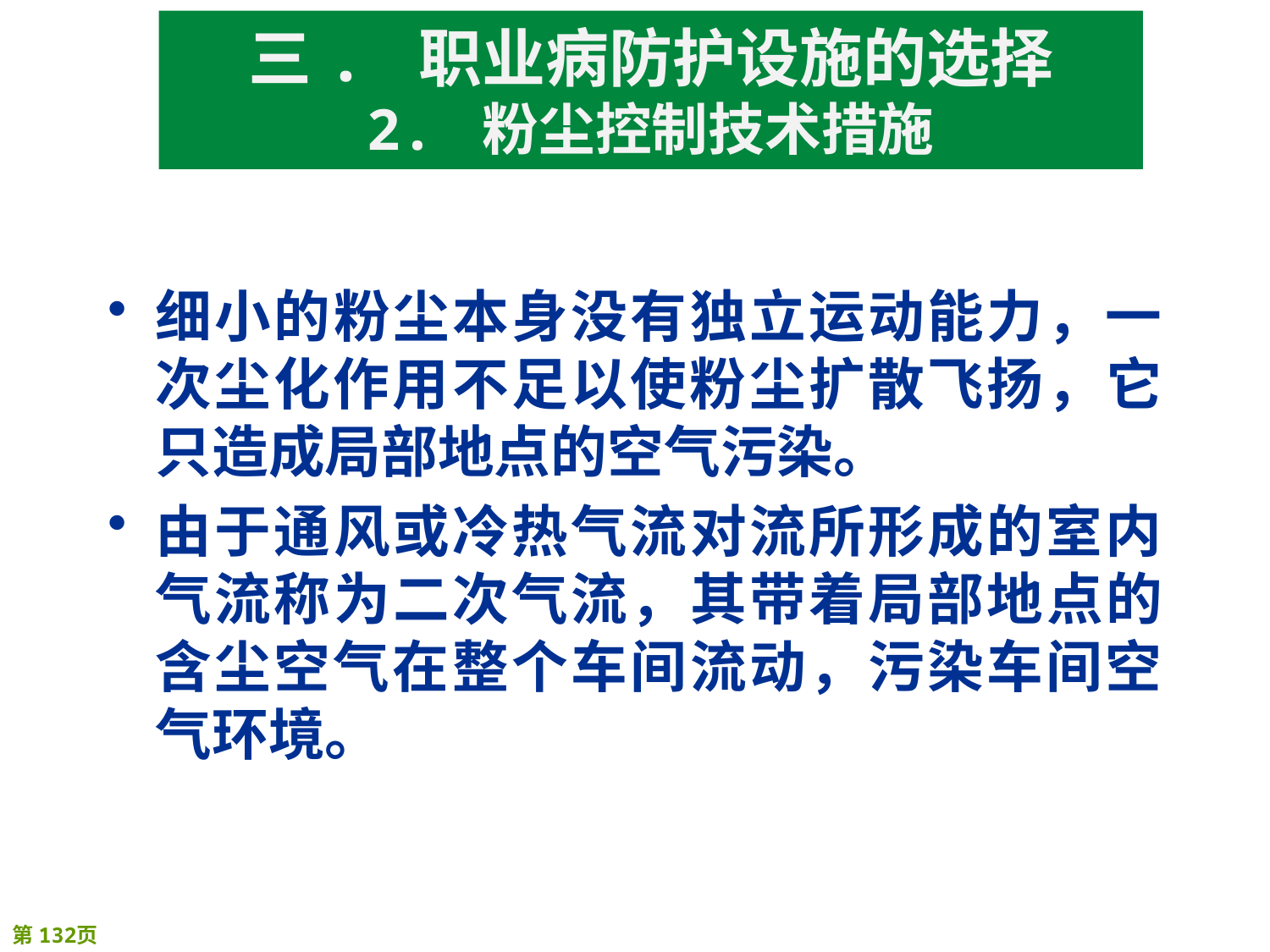

# 三. 职业病防护设施的选择 2. 粉尘控制技术措施
细小的粉尘本身没有独立运动能力，一次尘化作用不足以使粉尘扩散飞扬，它只造成局部地点的空气污染。
由于通风或冷热气流对流所形成的室内气流称为二次气流，其带着局部地点的含尘空气在整个车间流动，污染车间空气环境。